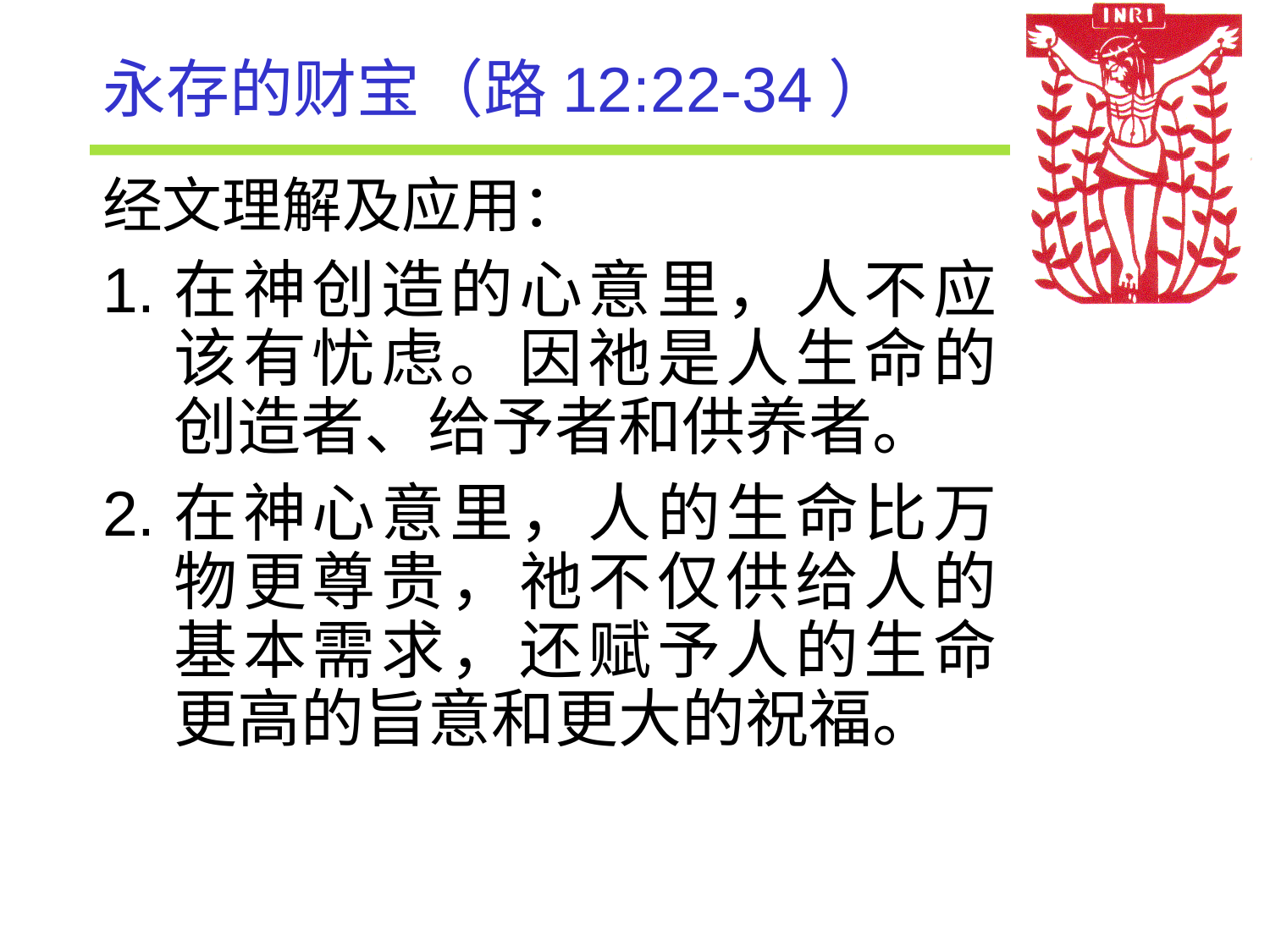

# 永存的财宝（路12:22-34）
经文理解及应用：
在神创造的心意里，人不应该有忧虑。因祂是人生命的创造者、给予者和供养者。
在神心意里，人的生命比万物更尊贵，祂不仅供给人的基本需求，还赋予人的生命更高的旨意和更大的祝福。